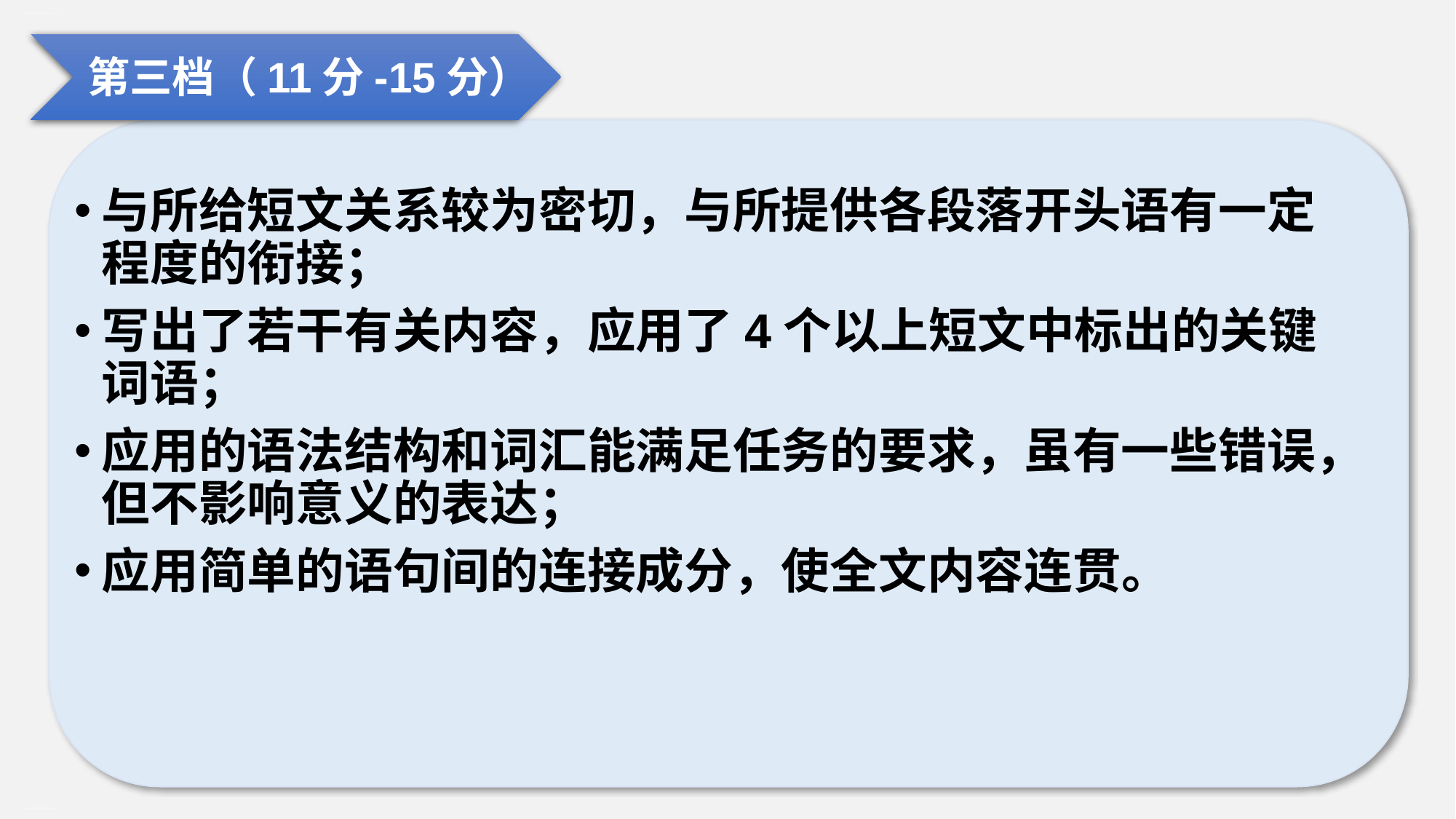

高考新题型“读后续写”英文教学公开课(共42张PPT)

第三档（11分-15分）

与所给短文关系较为密切，与所提供各段落开头语有一定程度的衔接；
写出了若干有关内容，应用了4个以上短文中标出的关键词语；
应用的语法结构和词汇能满足任务的要求，虽有一些错误，但不影响意义的表达；
应用简单的语句间的连接成分，使全文内容连贯。

高考新题型“读后续写”英文教学公开课(共42张PPT)